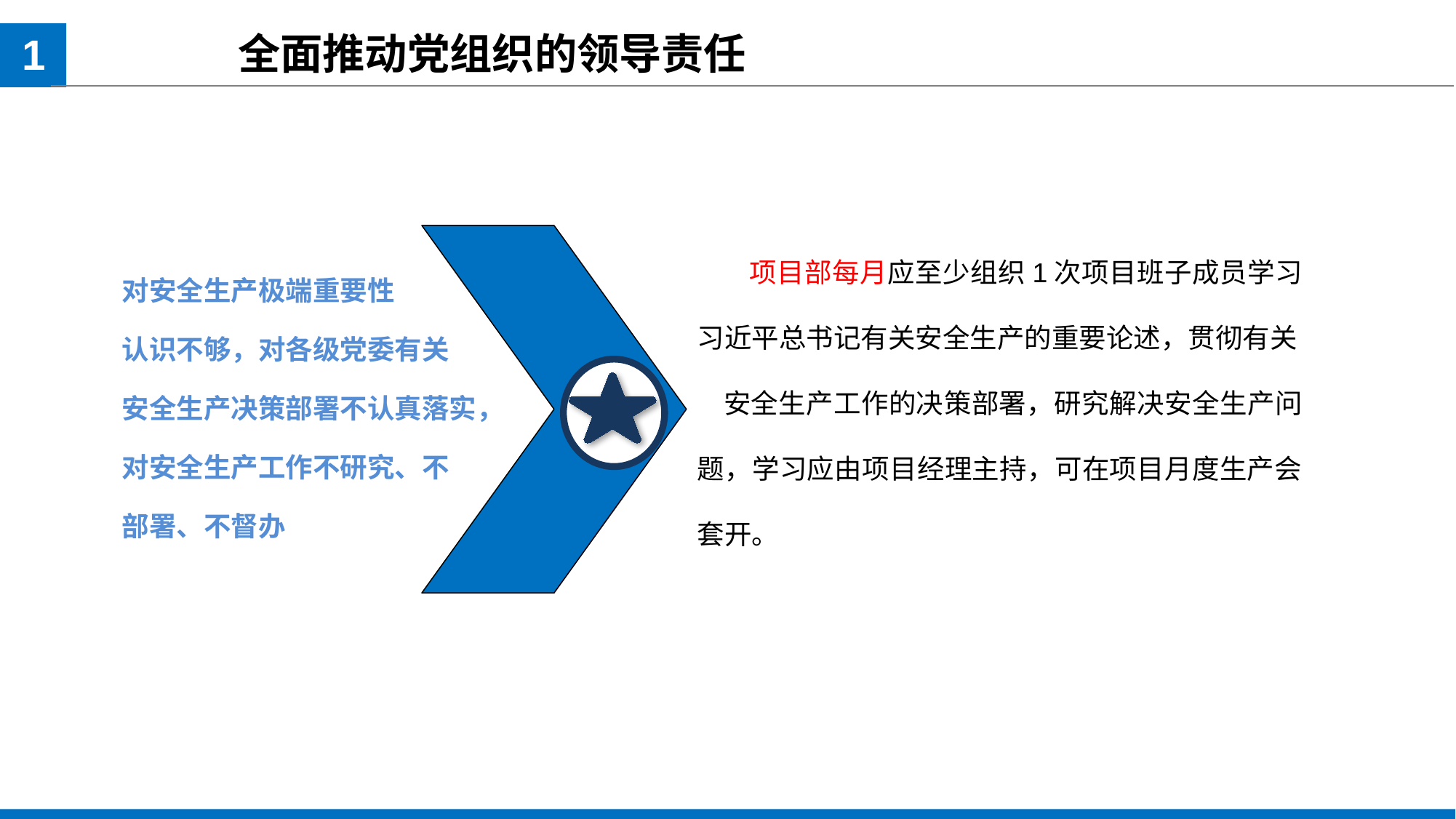

全面推动党组织的领导责任
1
       项目部每月应至少组织1次项目班子成员学习习近平总书记有关安全生产的重要论述，贯彻有关
   安全生产工作的决策部署，研究解决安全生产问题，学习应由项目经理主持，可在项目月度生产会套开。

对安全生产极端重要性
认识不够，对各级党委有关
安全生产决策部署不认真落实，
对安全生产工作不研究、不
部署、不督办